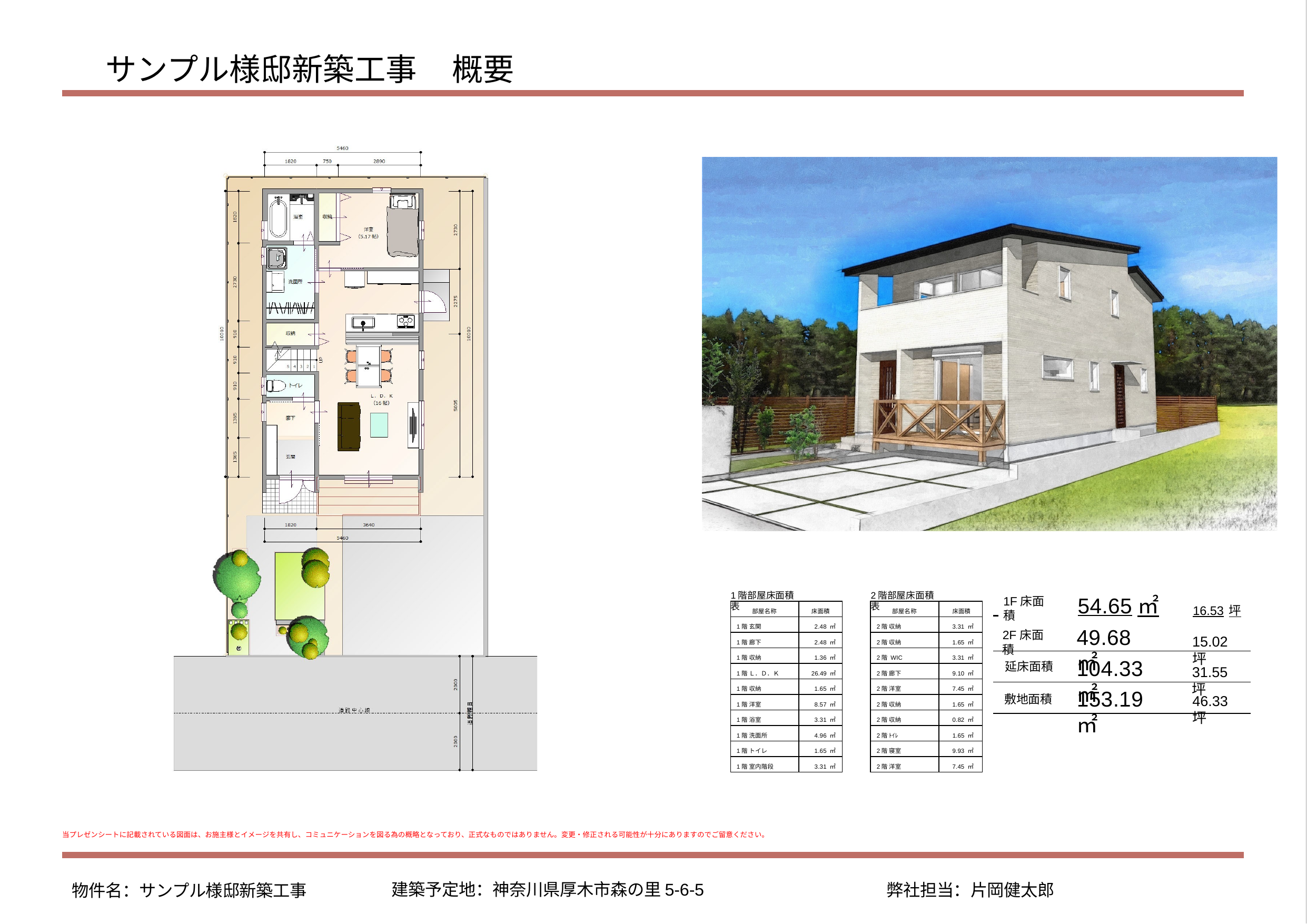

# サンプル様邸新築⼯事	概要

1階部屋床面積表
2階部屋床面積表
 	54.65㎡	16.53坪
1F床⾯積
| 部屋名称 | 床面積 |
| --- | --- |
| 1階 玄関 | 2.48 ㎡ |
| 1階 廊下 | 2.48 ㎡ |
| 1階 収納 | 1.36 ㎡ |
| 1階 Ｌ．Ｄ．Ｋ | 26.49 ㎡ |
| 1階 収納 | 1.65 ㎡ |
| 1階 洋室 | 8.57 ㎡ |
| 1階 浴室 | 3.31 ㎡ |
| 1階 洗面所 | 4.96 ㎡ |
| 1階 トイレ | 1.65 ㎡ |
| 1階 室内階段 | 3.31 ㎡ |
| 部屋名称 | 床面積 |
| --- | --- |
| 2階 収納 | 3.31 ㎡ |
| 2階 収納 | 1.65 ㎡ |
| 2階 WIC | 3.31 ㎡ |
| 2階 廊下 | 9.10 ㎡ |
| 2階 洋室 | 7.45 ㎡ |
| 2階 収納 | 1.65 ㎡ |
| 2階 収納 | 0.82 ㎡ |
| 2階 ﾄｲﾚ | 1.65 ㎡ |
| 2階 寝室 | 9.93 ㎡ |
| 2階 洋室 | 7.45 ㎡ |
49.68㎡
2F床⾯積
15.02坪

104.33㎡
延床⾯積
31.55坪

153.19㎡
敷地⾯積
46.33坪

当プレゼンシートに記載されている図⾯は、お施主様とイメージを共有し、コミュニケーションを図る為の概略となっており、正式なものではありません。変更・修正される可能性が⼗分にありますのでご留意ください。

建築予定地：神奈川県厚⽊市森の⾥5-6-5
弊社担当：⽚岡健太郎
物件名：サンプル様邸新築⼯事